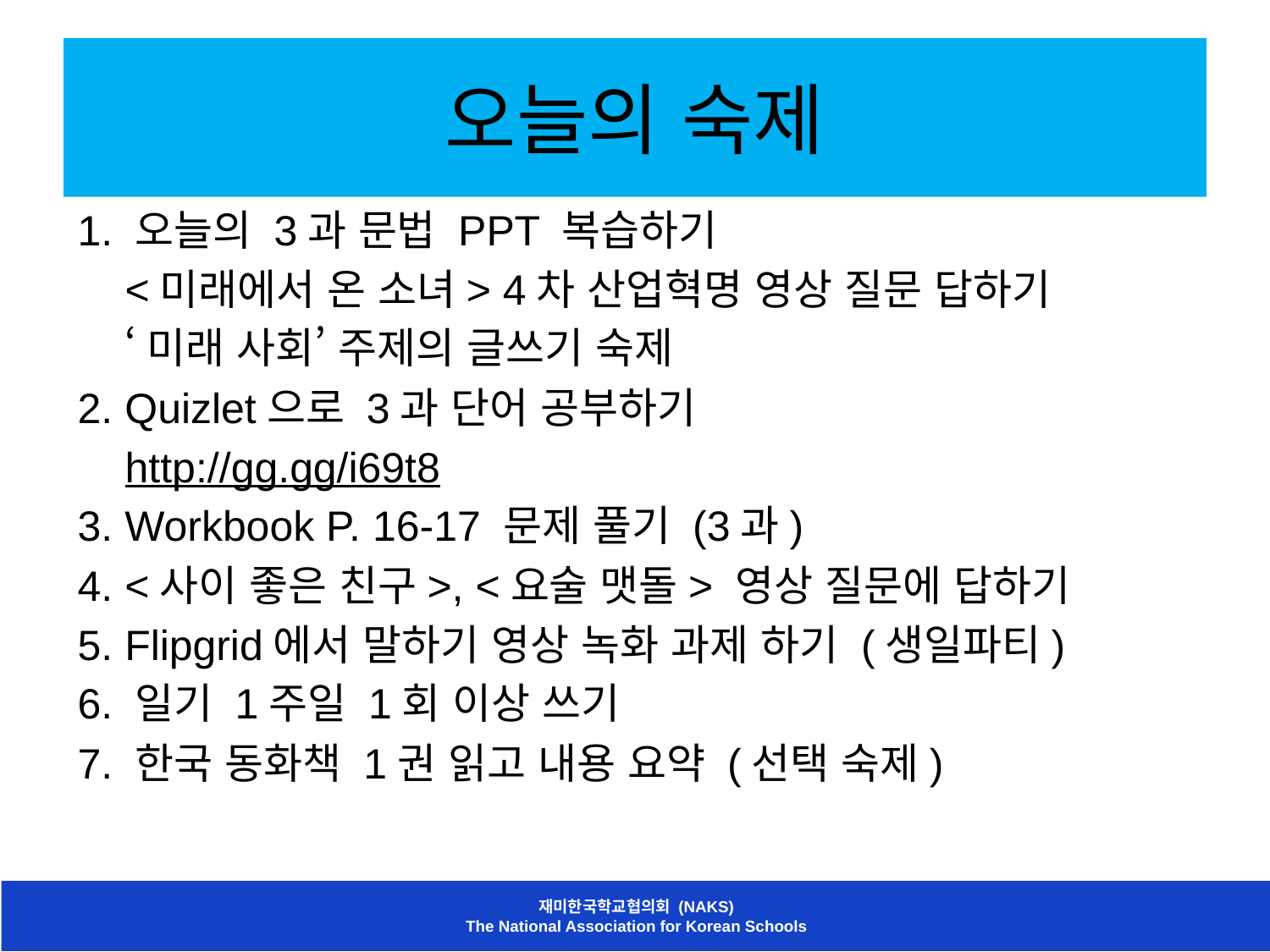

# 오늘의 숙제
1. 오늘의 3과 문법 PPT 복습하기
    <미래에서 온 소녀> 4차 산업혁명 영상 질문 답하기
    ‘미래 사회’ 주제의 글쓰기 숙제
2. Quizlet으로 3과 단어 공부하기
    http://gg.gg/i69t8
3. Workbook P. 16-17 문제 풀기 (3과)
4. <사이 좋은 친구>, <요술 맷돌> 영상 질문에 답하기
5. Flipgrid에서 말하기 영상 녹화 과제 하기 (생일파티)
6. 일기 1주일 1회 이상 쓰기
7. 한국 동화책 1권 읽고 내용 요약 (선택 숙제)

재미한국학교협의회 (NAKS)
The National Association for Korean Schools